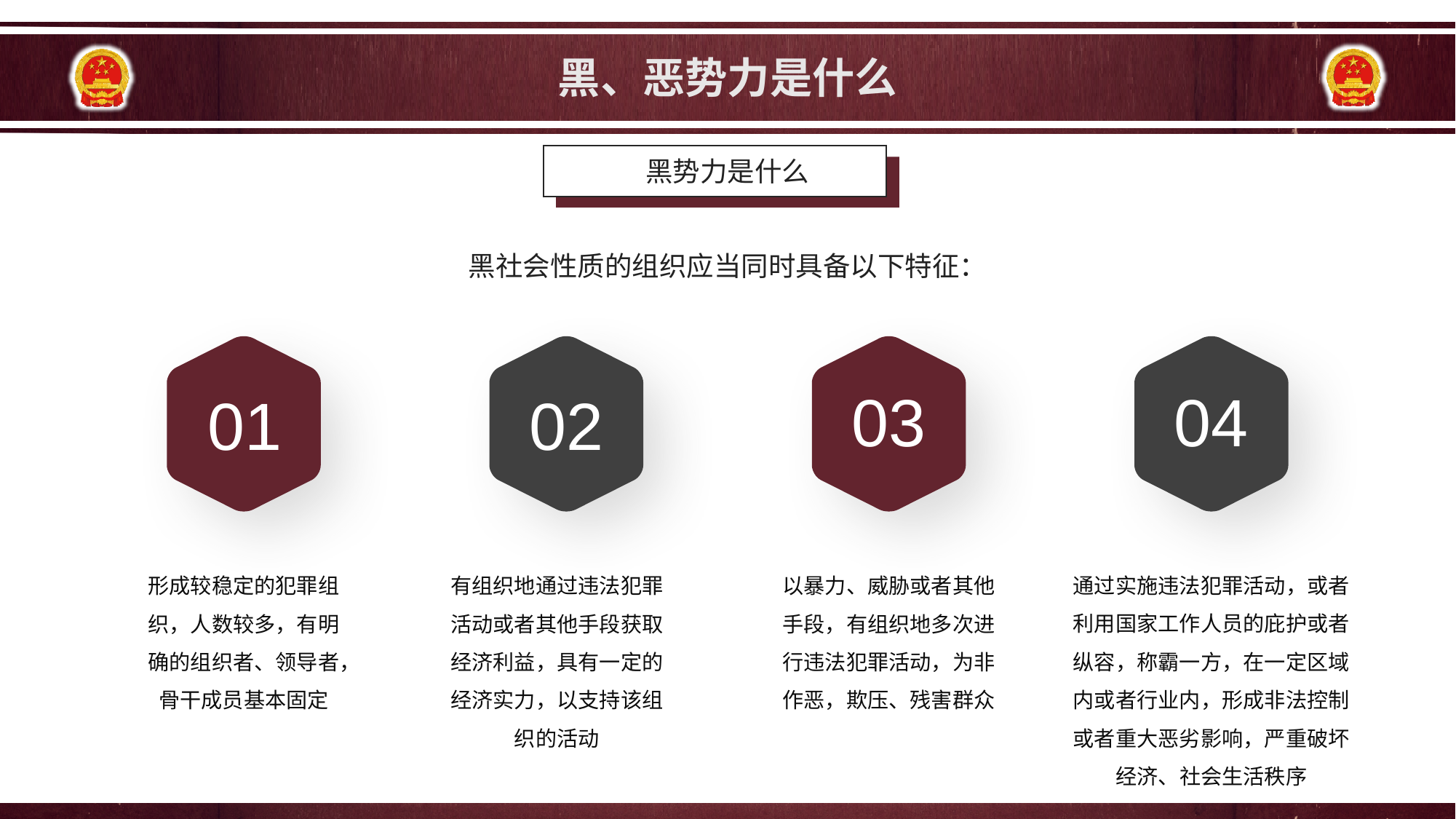

黑、恶势力是什么

黑势力是什么

黑社会性质的组织应当同时具备以下特征：

03
04
01
02
通过实施违法犯罪活动，或者利用国家工作人员的庇护或者纵容，称霸一方，在一定区域内或者行业内，形成非法控制或者重大恶劣影响，严重破坏经济、社会生活秩序
形成较稳定的犯罪组织，人数较多，有明确的组织者、领导者，骨干成员基本固定
有组织地通过违法犯罪活动或者其他手段获取经济利益，具有一定的经济实力，以支持该组织的活动
以暴力、威胁或者其他手段，有组织地多次进行违法犯罪活动，为非作恶，欺压、残害群众